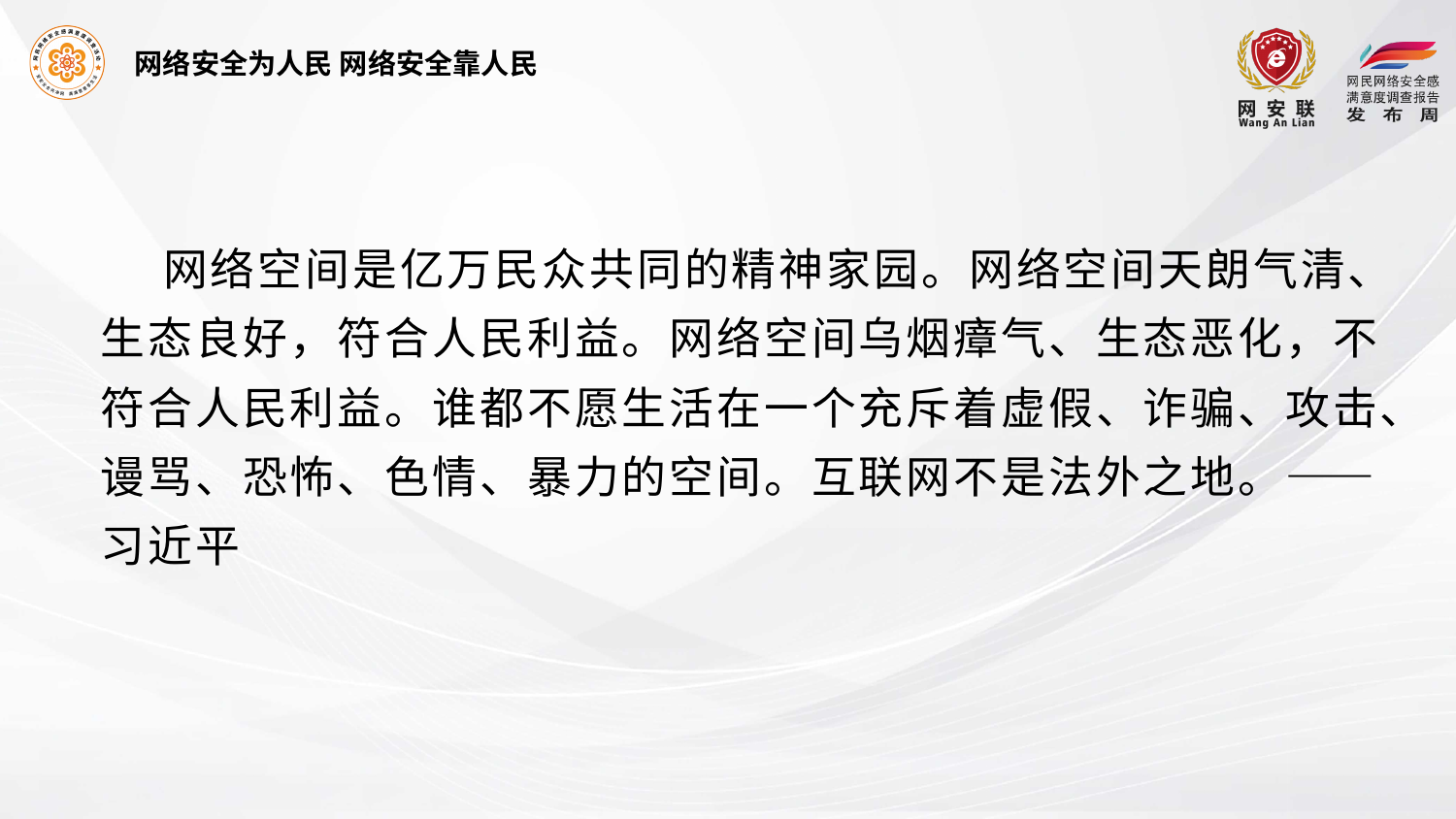

网络空间是亿万民众共同的精神家园。网络空间天朗气清、生态良好，符合人民利益。网络空间乌烟瘴气、生态恶化，不符合人民利益。谁都不愿生活在一个充斥着虚假、诈骗、攻击、谩骂、恐怖、色情、暴力的空间。互联网不是法外之地。——习近平